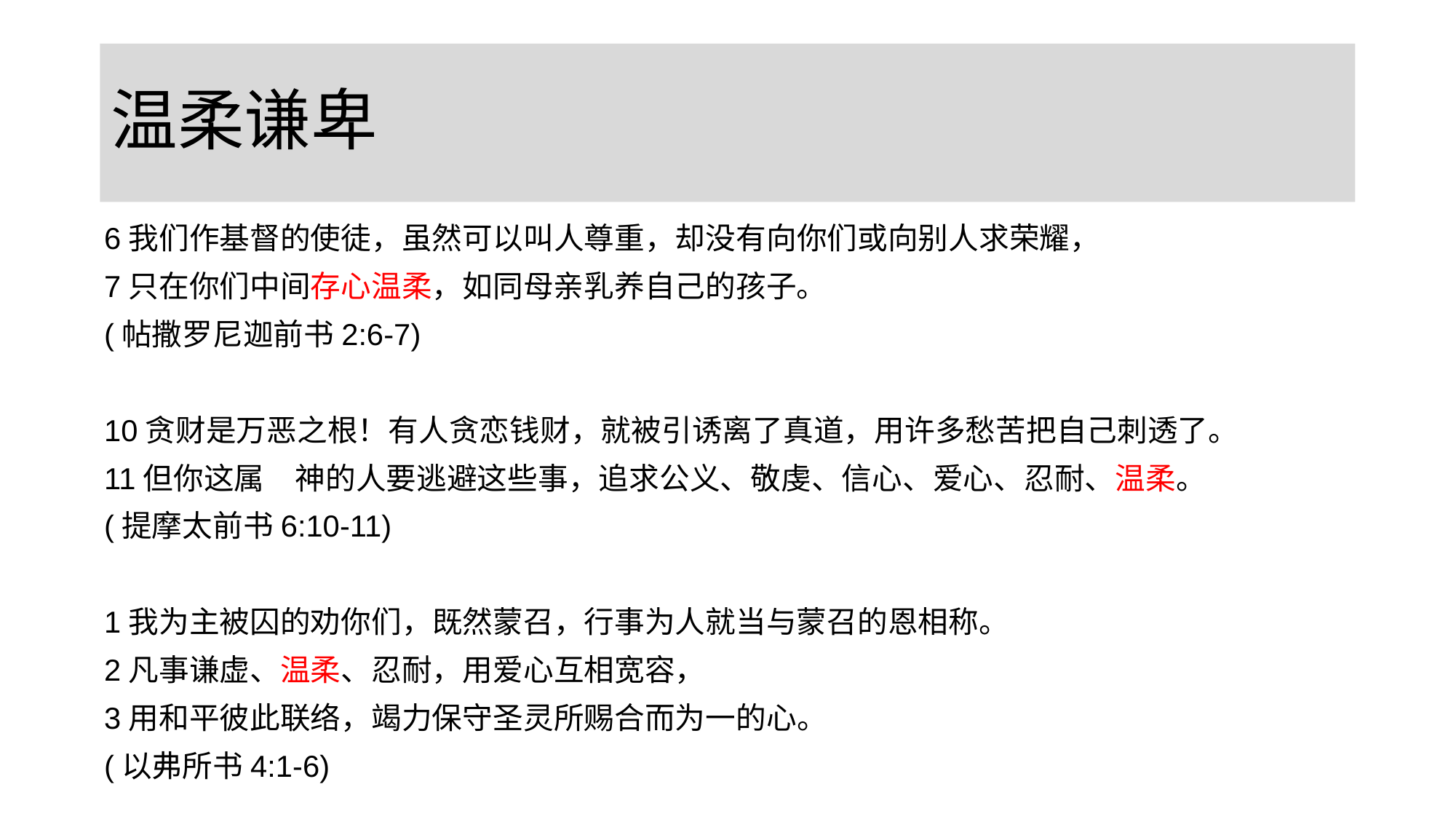

# 温柔谦卑
6我们作基督的使徒，虽然可以叫人尊重，却没有向你们或向别人求荣耀，
7只在你们中间存心温柔，如同母亲乳养自己的孩子。
(帖撒罗尼迦前书2:6-7)

10贪财是万恶之根！有人贪恋钱财，就被引诱离了真道，用许多愁苦把自己刺透了。
11但你这属　神的人要逃避这些事，追求公义、敬虔、信心、爱心、忍耐、温柔。
(提摩太前书6:10-11)

1我为主被囚的劝你们，既然蒙召，行事为人就当与蒙召的恩相称。
2凡事谦虚、温柔、忍耐，用爱心互相宽容，
3用和平彼此联络，竭力保守圣灵所赐合而为一的心。
(以弗所书4:1-6)